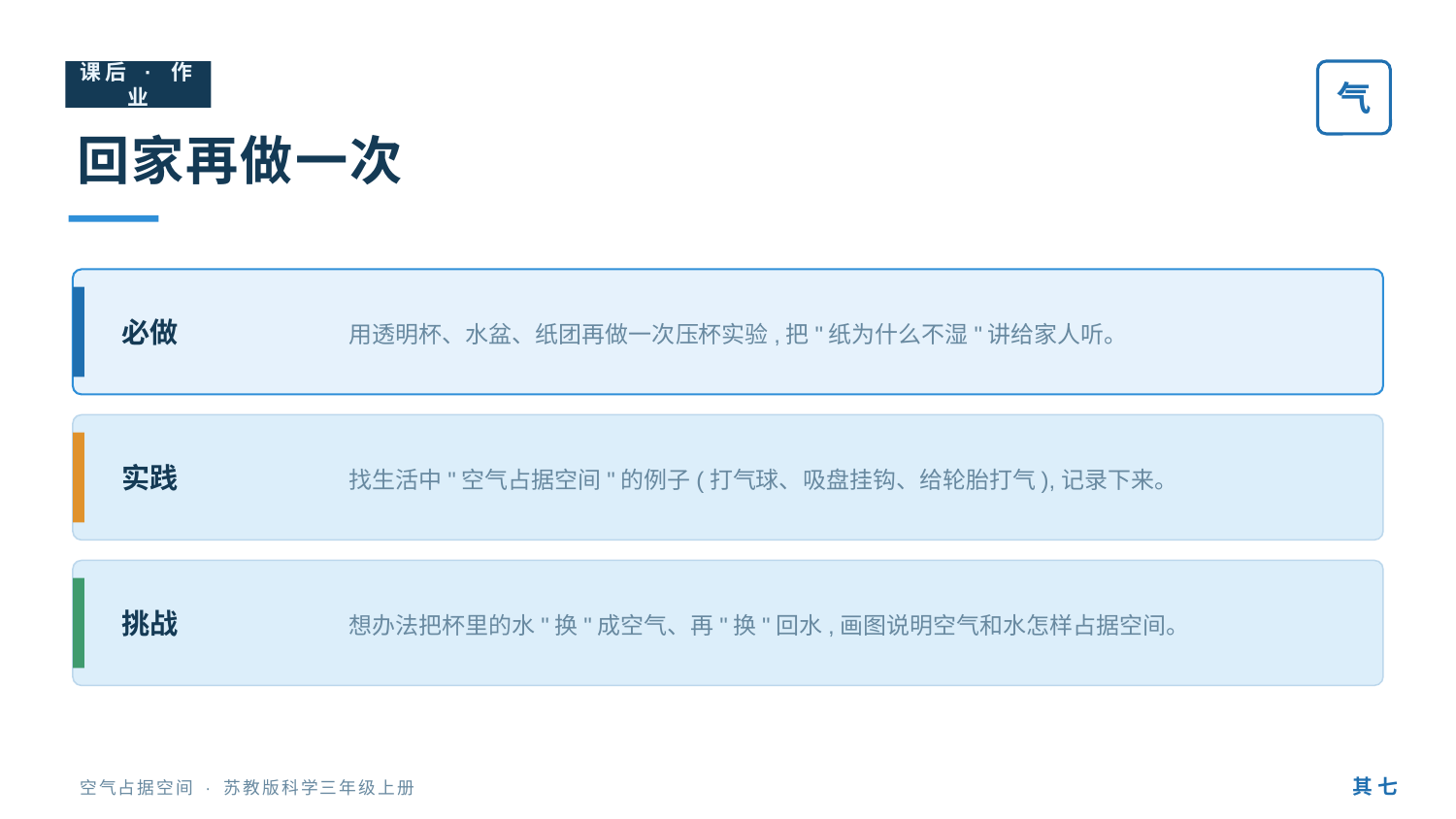

课后 · 作业
气

回家再做一次

用透明杯、水盆、纸团再做一次压杯实验,把"纸为什么不湿"讲给家人听。
必做

找生活中"空气占据空间"的例子(打气球、吸盘挂钩、给轮胎打气),记录下来。
实践

想办法把杯里的水"换"成空气、再"换"回水,画图说明空气和水怎样占据空间。
挑战

其 七
空气占据空间 · 苏教版科学三年级上册